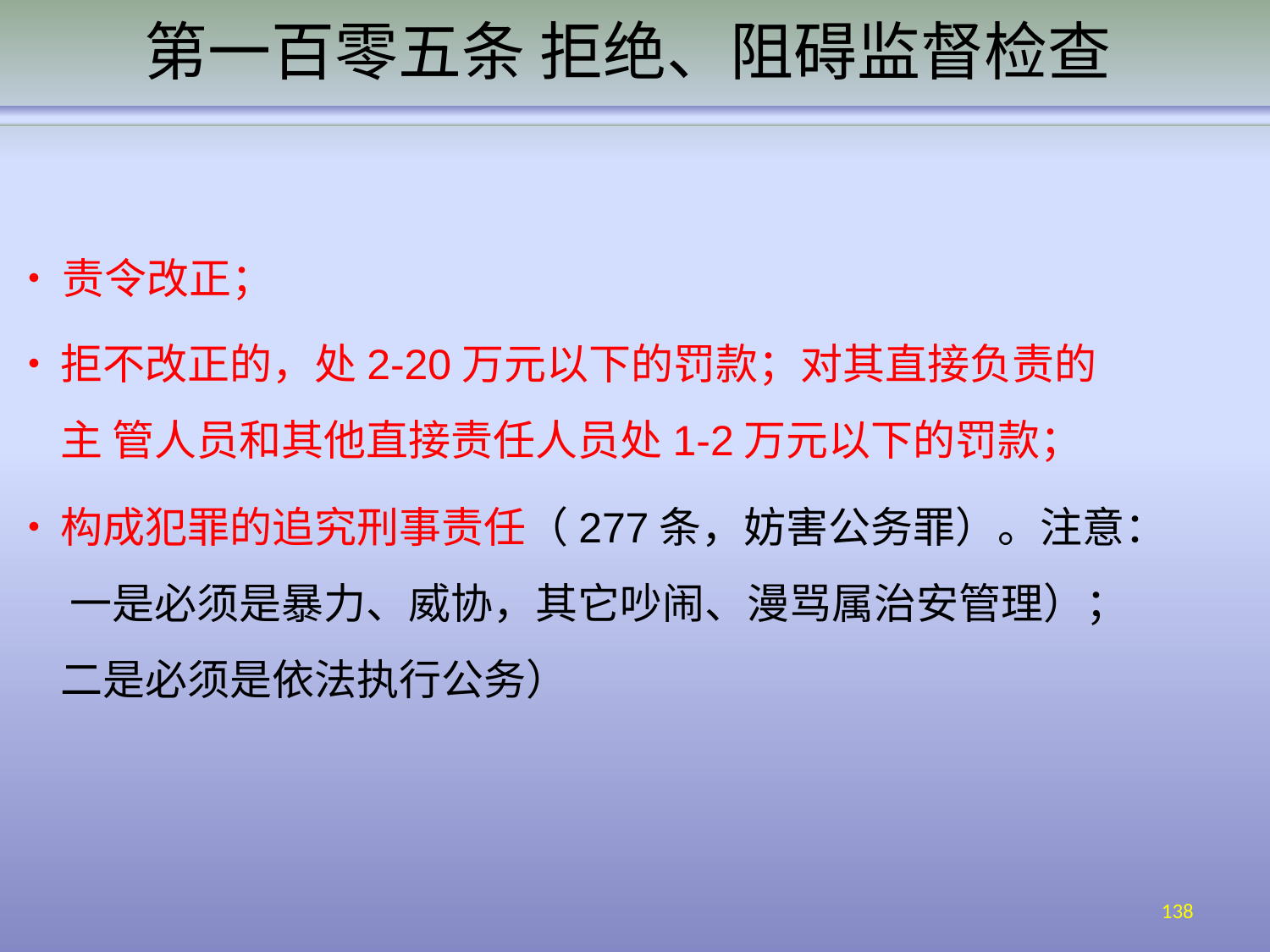

# 第一百零五条 拒绝、阻碍监督检查
•	责令改正；
•	拒不改正的，处2-20万元以下的罚款；对其直接负责的主 管人员和其他直接责任人员处1-2万元以下的罚款；
•	构成犯罪的追究刑事责任（277条，妨害公务罪）。注意： 一是必须是暴力、威协，其它吵闹、漫骂属治安管理）； 二是必须是依法执行公务）
138